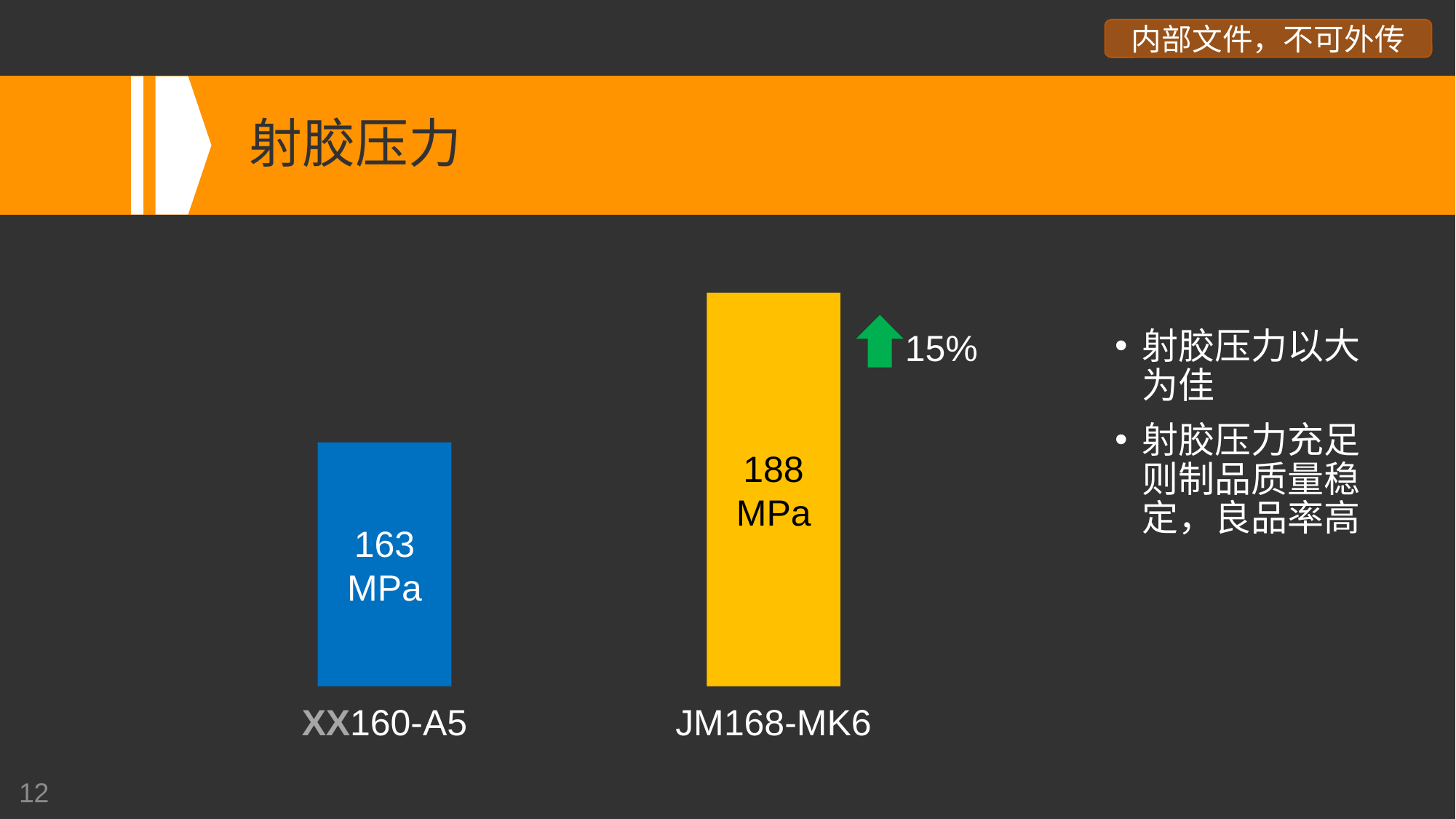

# 射胶压力
188
MPa

15%
射胶压力以大为佳
射胶压力充足则制品质量稳定，良品率高

163
MPa
XX160-A5
JM168-MK6
12